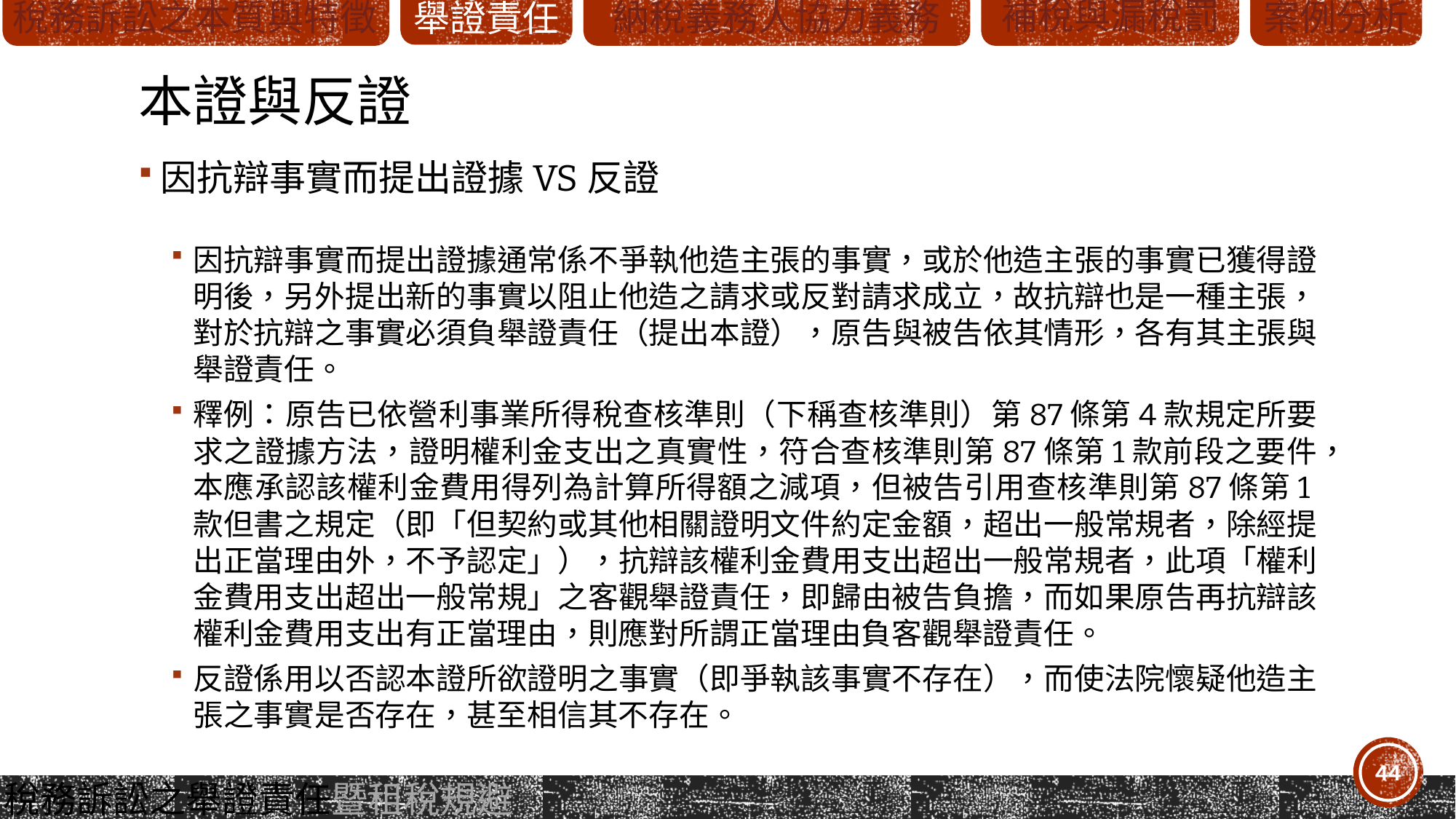

# 本證與反證
因抗辯事實而提出證據VS反證

因抗辯事實而提出證據通常係不爭執他造主張的事實，或於他造主張的事實已獲得證明後，另外提出新的事實以阻止他造之請求或反對請求成立，故抗辯也是一種主張，對於抗辯之事實必須負舉證責任（提出本證），原告與被告依其情形，各有其主張與舉證責任。
釋例：原告已依營利事業所得稅查核準則（下稱查核準則）第87條第4款規定所要求之證據方法，證明權利金支出之真實性，符合查核準則第87條第1款前段之要件，本應承認該權利金費用得列為計算所得額之減項，但被告引用查核準則第87條第1款但書之規定（即「但契約或其他相關證明文件約定金額，超出一般常規者，除經提出正當理由外，不予認定」），抗辯該權利金費用支出超出一般常規者，此項「權利金費用支出超出一般常規」之客觀舉證責任，即歸由被告負擔，而如果原告再抗辯該權利金費用支出有正當理由，則應對所謂正當理由負客觀舉證責任。
反證係用以否認本證所欲證明之事實（即爭執該事實不存在），而使法院懷疑他造主張之事實是否存在，甚至相信其不存在。
44